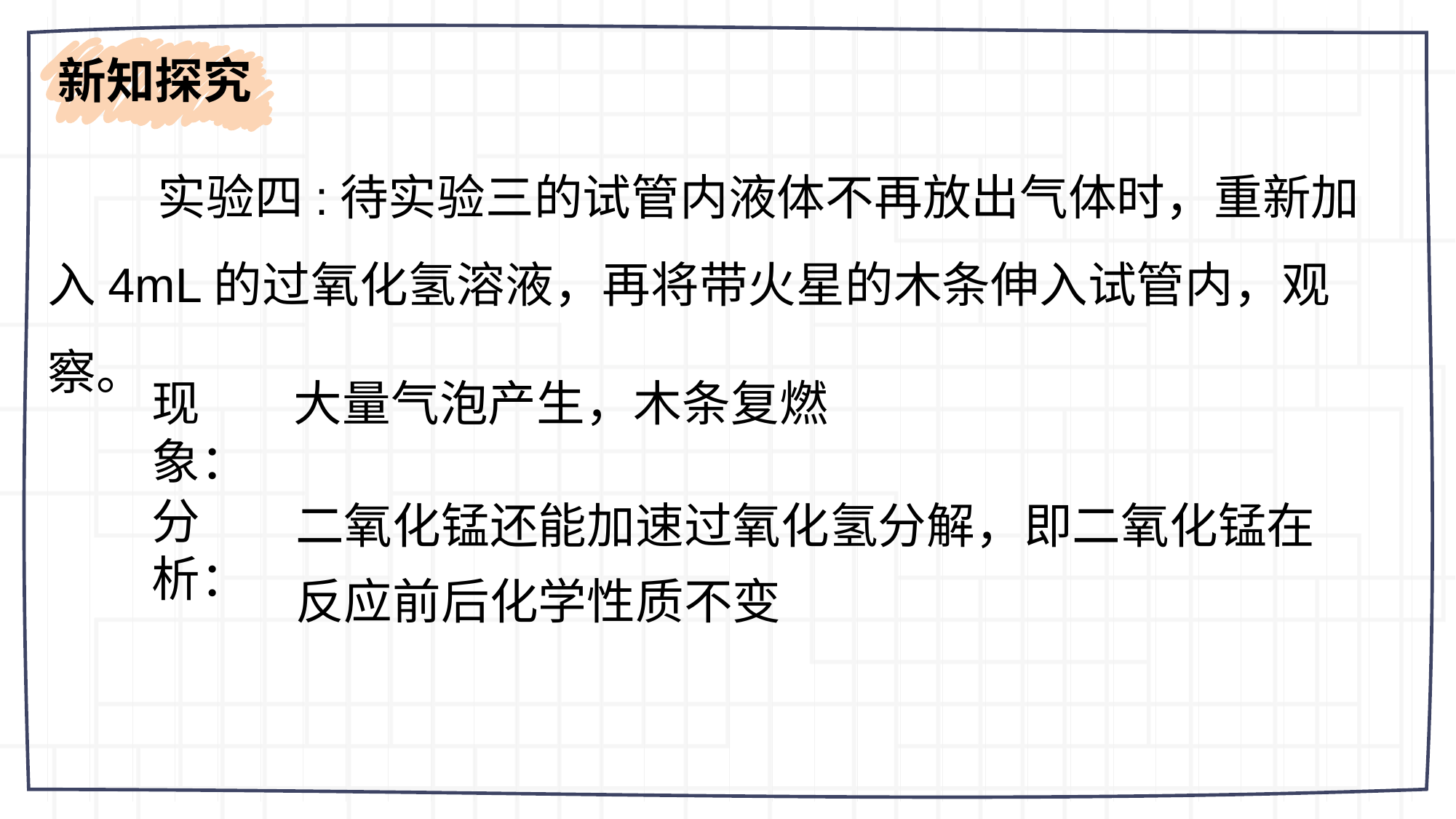

新知探究
         实验四:待实验三的试管内液体不再放出气体时，重新加入4mL的过氧化氢溶液，再将带火星的木条伸入试管内，观察。
现象：
大量气泡产生，木条复燃
二氧化锰还能加速过氧化氢分解，即二氧化锰在反应前后化学性质不变
分析：